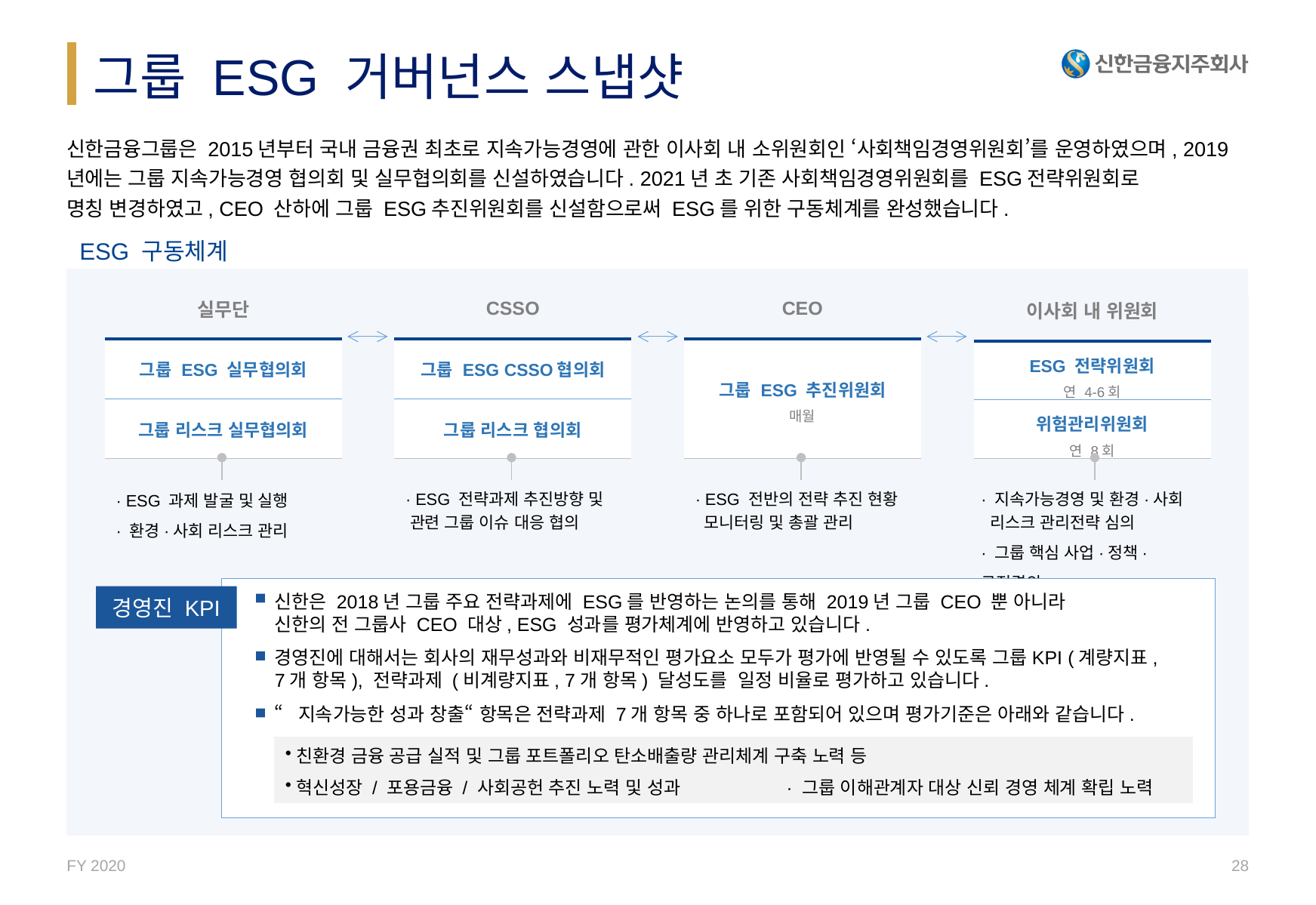

업데이트 완료
# 그룹 ESG 거버넌스 스냅샷
신한금융그룹은 2015년부터 국내 금융권 최초로 지속가능경영에 관한 이사회 내 소위원회인 ‘사회책임경영위원회’를 운영하였으며, 2019년에는 그룹 지속가능경영 협의회 및 실무협의회를 신설하였습니다. 2021년 초 기존 사회책임경영위원회를 ESG전략위원회로
명칭 변경하였고, CEO 산하에 그룹 ESG추진위원회를 신설함으로써 ESG를 위한 구동체계를 완성했습니다.
ESG 구동체계

| CEO |
| --- |
| 그룹 ESG 추진위원회 매월 |
| 이사회 내 위원회 |
| --- |
| ESG 전략위원회 연 4-6회 |
| 위험관리위원회 연 8회 |
| CSSO |
| --- |
| 그룹 ESG CSSO협의회 |
| 그룹 리스크 협의회 |
| 실무단 |
| --- |
| 그룹 ESG 실무협의회 |
| 그룹 리스크 실무협의회 |
· ESG 과제 발굴 및 실행
· 환경·사회 리스크 관리
· ESG 전략과제 추진방향 및
 관련 그룹 이슈 대응 협의
· ESG 전반의 전략 추진 현황
  모니터링 및 총괄 관리
· 지속가능경영 및 환경·사회
  리스크 관리전략 심의
· 그룹 핵심 사업·정책·규정결의

신한은 2018년 그룹 주요 전략과제에 ESG를 반영하는 논의를 통해 2019년 그룹 CEO 뿐 아니라
신한의 전 그룹사 CEO 대상, ESG 성과를 평가체계에 반영하고 있습니다.
경영진 KPI

경영진에 대해서는 회사의 재무성과와 비재무적인 평가요소 모두가 평가에 반영될 수 있도록 그룹KPI (계량지표, 7개 항목), 전략과제 (비계량지표, 7개 항목) 달성도를  일정 비율로 평가하고 있습니다.

“지속가능한 성과 창출“ 항목은 전략과제 7개 항목 중 하나로 포함되어 있으며 평가기준은 아래와 같습니다.

친환경 금융 공급 실적 및 그룹 포트폴리오 탄소배출량 관리체계 구축 노력 등
혁신성장 / 포용금융 / 사회공헌 추진 노력 및 성과                    · 그룹 이해관계자 대상 신뢰 경영 체계 확립 노력
FY 2020
28